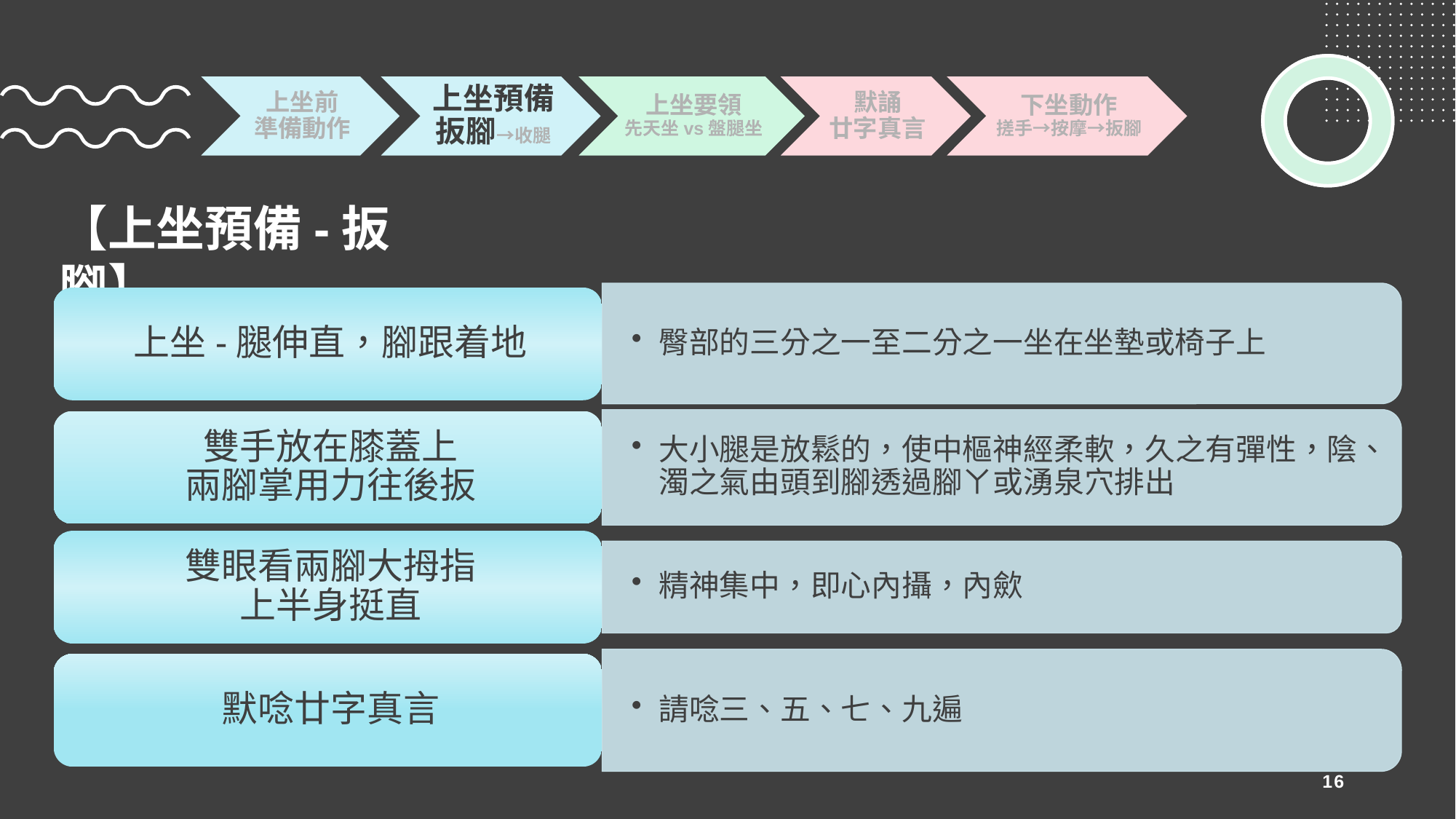

上坐前
準備動作
上坐預備
扳腳→收腿
上坐要領
先天坐vs盤腿坐
默誦
廿字真言
下坐動作
搓手→按摩→扳腳
【上坐預備-扳腳】
臀部的三分之一至二分之一坐在坐墊或椅子上
上坐-腿伸直，腳跟着地
大小腿是放鬆的，使中樞神經柔軟，久之有彈性，陰、濁之氣由頭到腳透過腳ㄚ或湧泉穴排出
雙手放在膝蓋上
兩腳掌用力往後扳
精神集中，即心內攝，內歛
雙眼看兩腳大拇指
上半身挺直
請唸三、五、七、九遍
默唸廿字真言
16